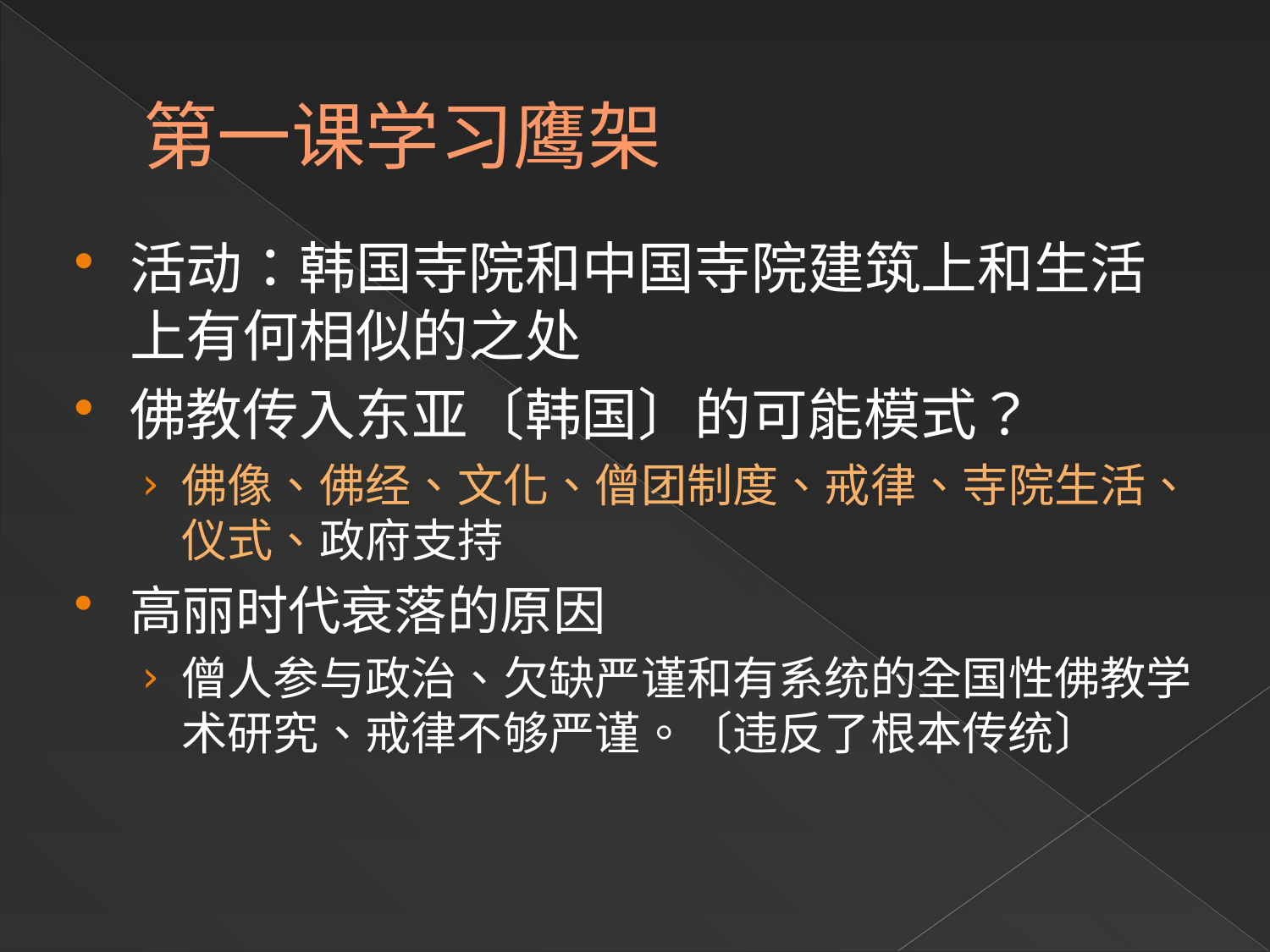

# 第一课学习鹰架
活动：韩国寺院和中国寺院建筑上和生活上有何相似的之处
佛教传入东亚〔韩国〕的可能模式？
佛像、佛经、文化、僧团制度、戒律、寺院生活、仪式、政府支持
高丽时代衰落的原因
僧人参与政治、欠缺严谨和有系统的全国性佛教学术研究、戒律不够严谨。〔违反了根本传统〕